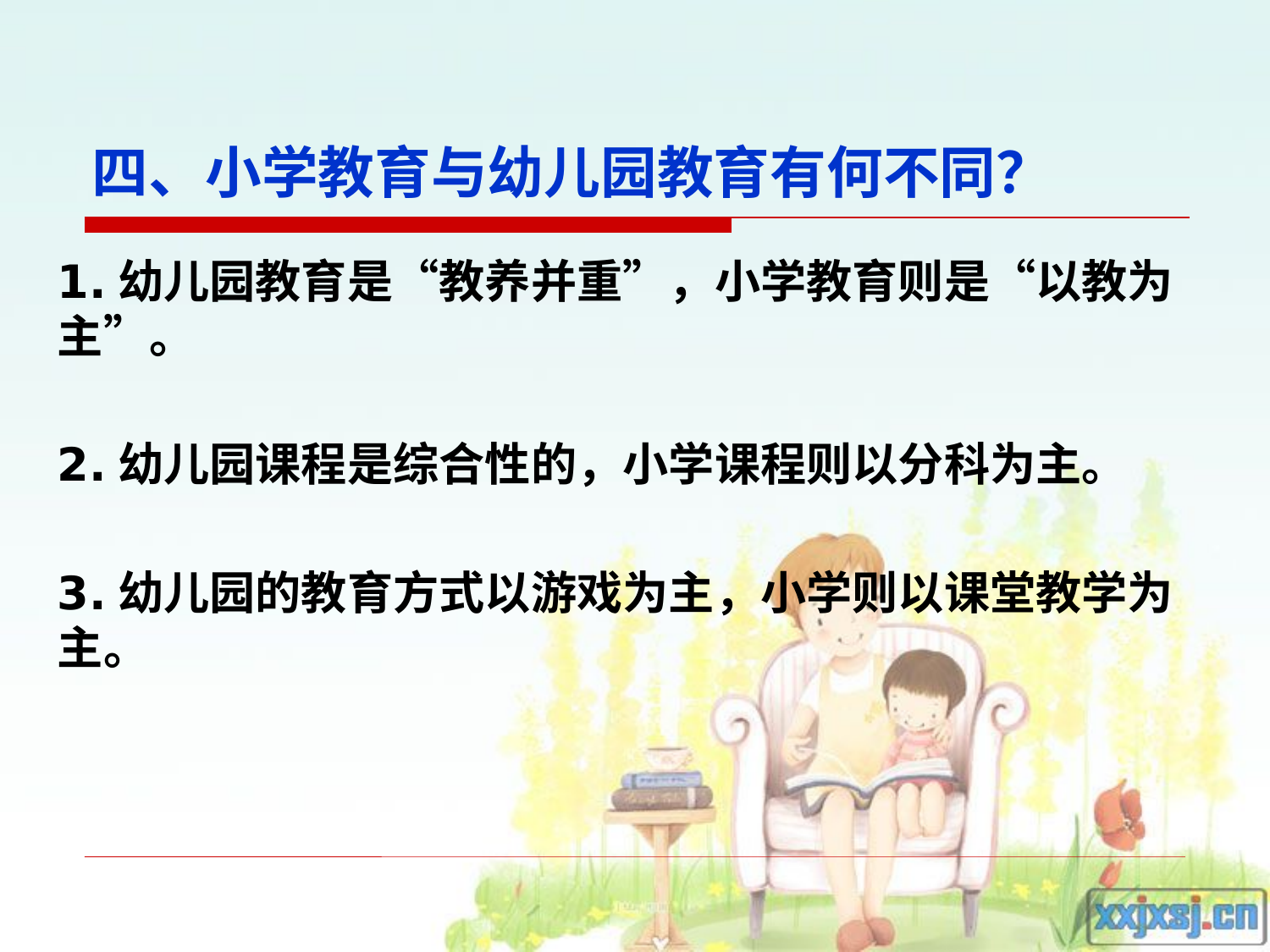

# 四、小学教育与幼儿园教育有何不同？
1.幼儿园教育是“教养并重”，小学教育则是“以教为主”。

2.幼儿园课程是综合性的，小学课程则以分科为主。

3.幼儿园的教育方式以游戏为主，小学则以课堂教学为主。